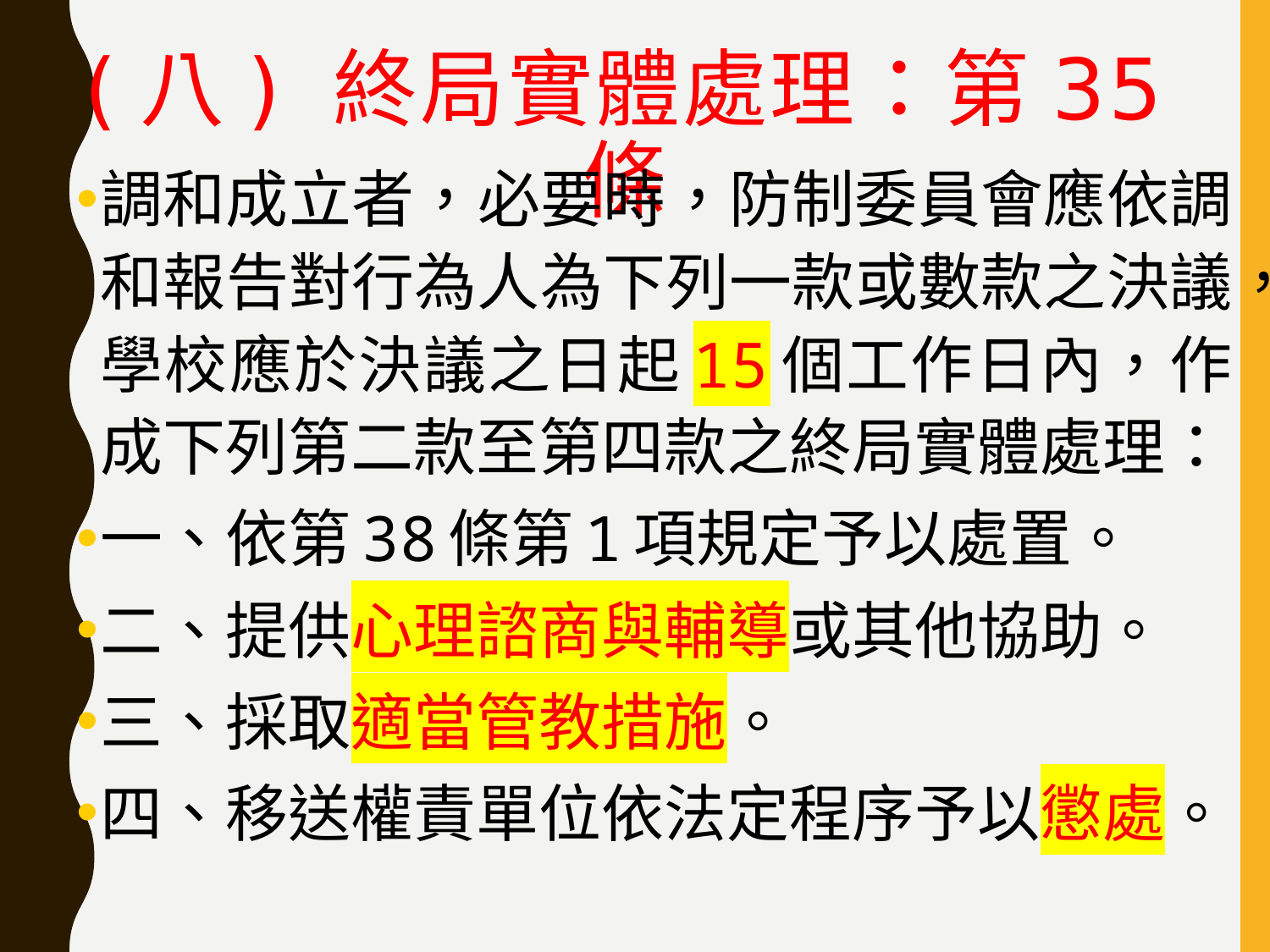

# (八) 終局實體處理：第35條
調和成立者，必要時，防制委員會應依調和報告對行為人為下列一款或數款之決議，學校應於決議之日起15個工作日內，作成下列第二款至第四款之終局實體處理：
一、依第38條第1項規定予以處置。
二、提供心理諮商與輔導或其他協助。
三、採取適當管教措施。
四、移送權責單位依法定程序予以懲處。